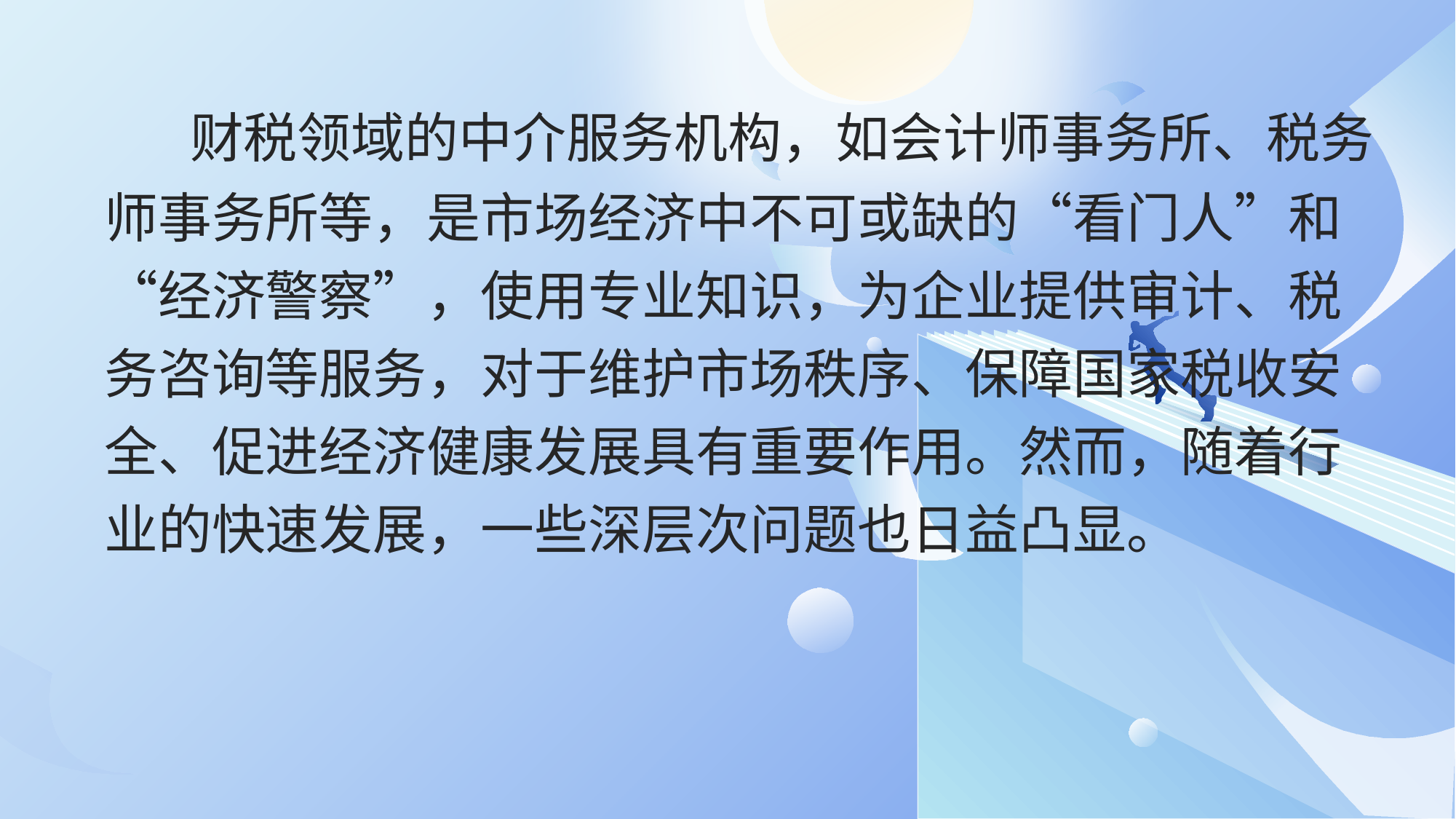

财税领域的中介服务机构，如会计师事务所、税务师事务所等，是市场经济中不可或缺的“看门人”和“经济警察”，使用专业知识，为企业提供审计、税务咨询等服务，对于维护市场秩序、保障国家税收安全、促进经济健康发展具有重要作用。然而，随着行业的快速发展，一些深层次问题也日益凸显。